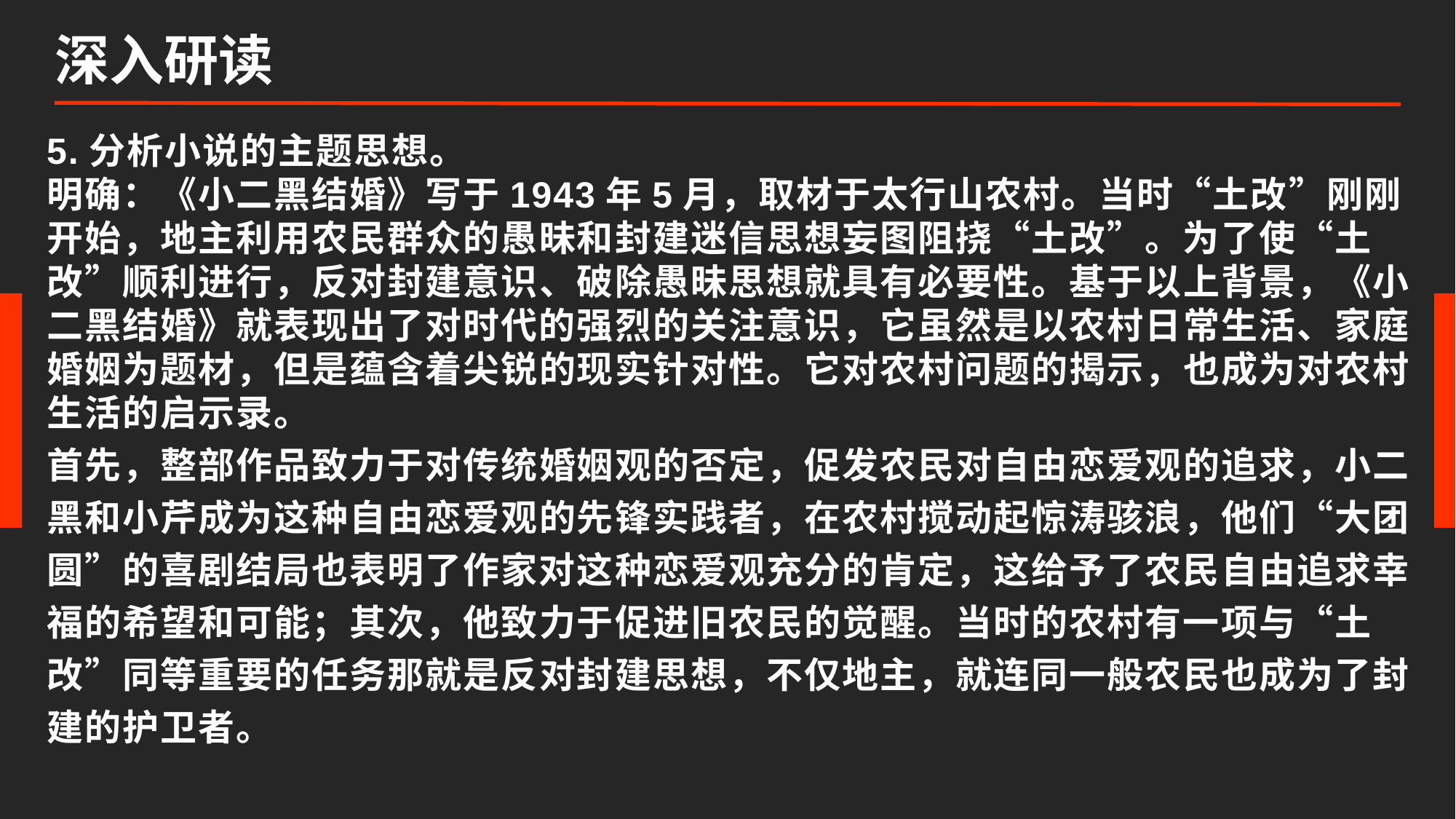

深入研读
5.分析小说的主题思想。
明确：《小二黑结婚》写于1943年5月，取材于太行山农村。当时“土改”刚刚开始，地主利用农民群众的愚昧和封建迷信思想妄图阻挠“土改”。为了使“土改”顺利进行，反对封建意识、破除愚昧思想就具有必要性。基于以上背景，《小二黑结婚》就表现出了对时代的强烈的关注意识，它虽然是以农村日常生活、家庭婚姻为题材，但是蕴含着尖锐的现实针对性。它对农村问题的揭示，也成为对农村生活的启示录。
首先，整部作品致力于对传统婚姻观的否定，促发农民对自由恋爱观的追求，小二黑和小芹成为这种自由恋爱观的先锋实践者，在农村搅动起惊涛骇浪，他们“大团圆”的喜剧结局也表明了作家对这种恋爱观充分的肯定，这给予了农民自由追求幸福的希望和可能；其次，他致力于促进旧农民的觉醒。当时的农村有一项与“土改”同等重要的任务那就是反对封建思想，不仅地主，就连同一般农民也成为了封建的护卫者。